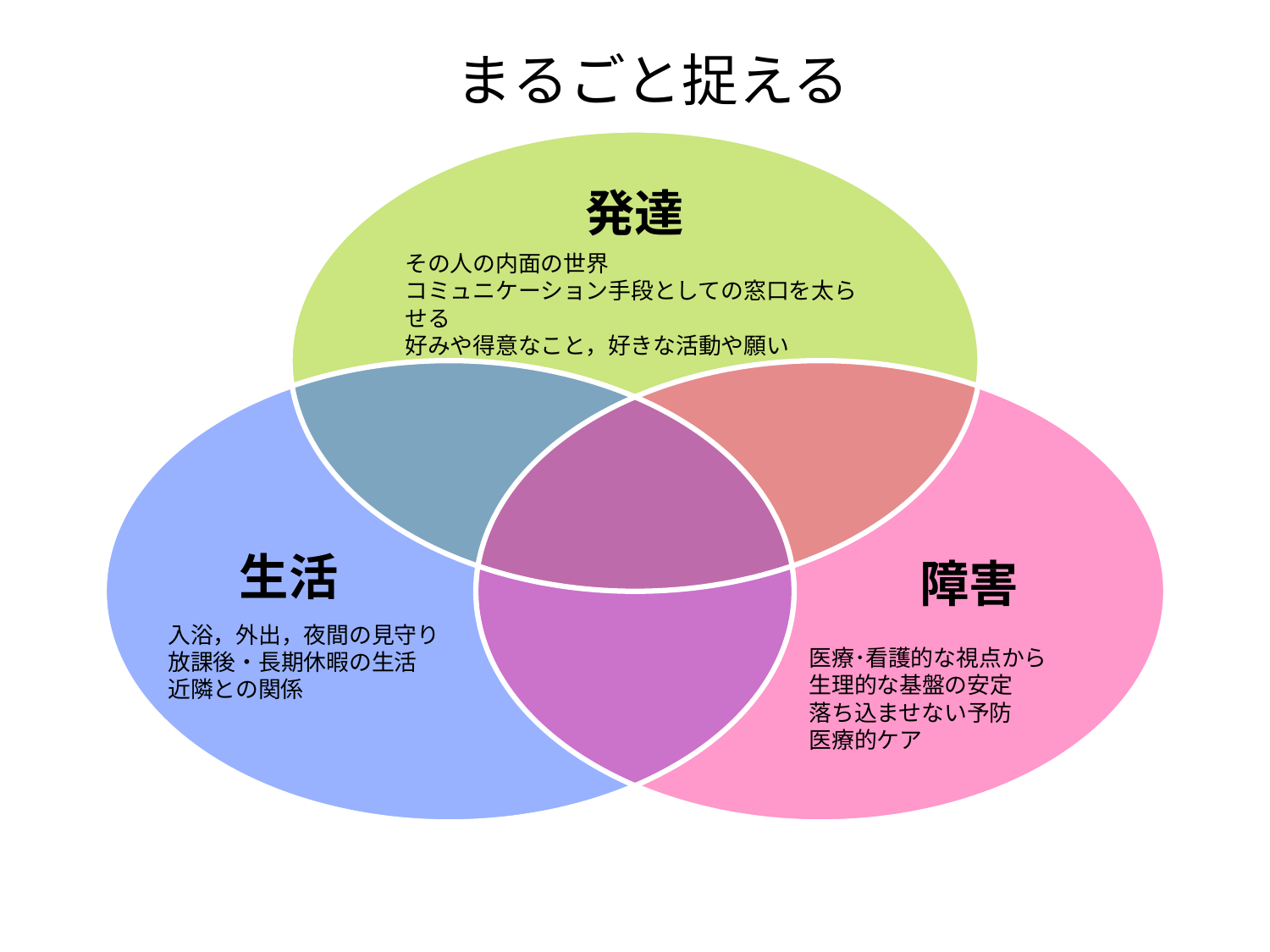

まるごと捉える

発達
その人の内面の世界
コミュニケーション手段としての窓口を太らせる
好みや得意なこと，好きな活動や願い
生活
障害
入浴，外出，夜間の見守り
放課後・長期休暇の生活
近隣との関係
医療･看護的な視点から
生理的な基盤の安定
落ち込ませない予防
医療的ケア